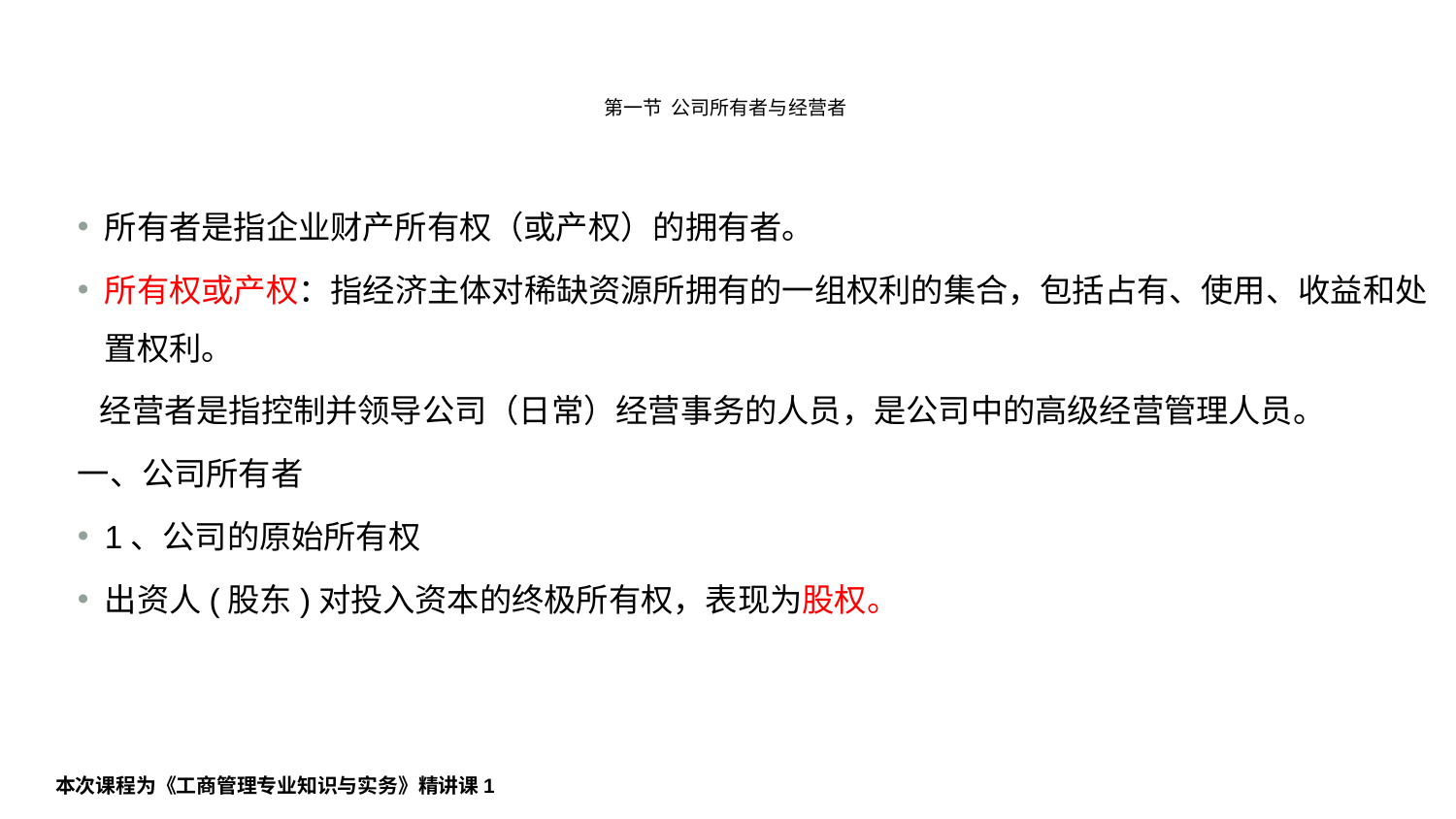

# 第一节  公司所有者与经营者
所有者是指企业财产所有权（或产权）的拥有者。
所有权或产权：指经济主体对稀缺资源所拥有的一组权利的集合，包括占有、使用、收益和处置权利。
  经营者是指控制并领导公司（日常）经营事务的人员，是公司中的高级经营管理人员。
一、公司所有者
1、公司的原始所有权
出资人(股东)对投入资本的终极所有权，表现为股权。